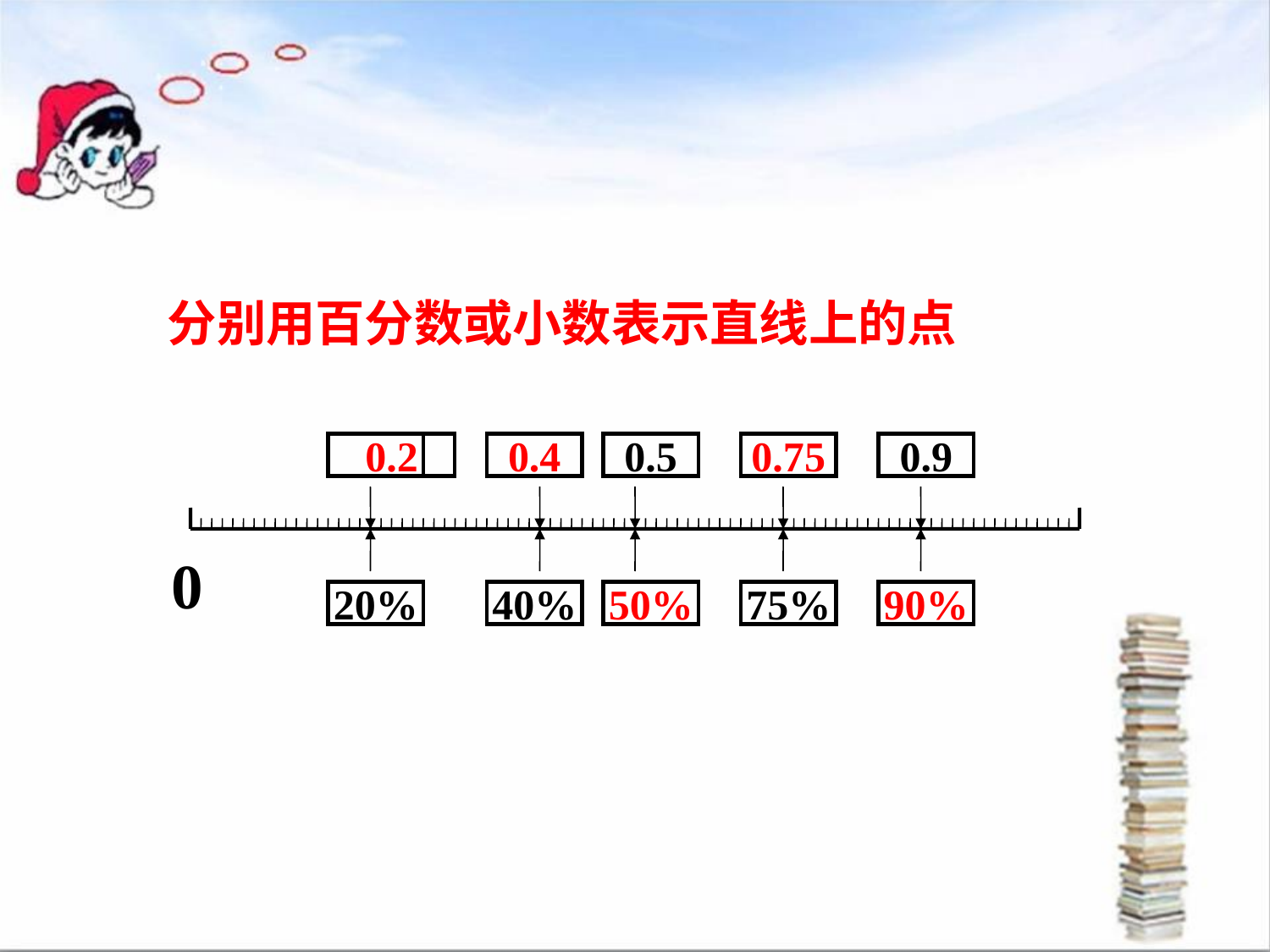

分别用百分数或小数表示直线上的点
0.5
0.9

0
20%
40%
75%

0.2
0.4
0.75

50%
90%